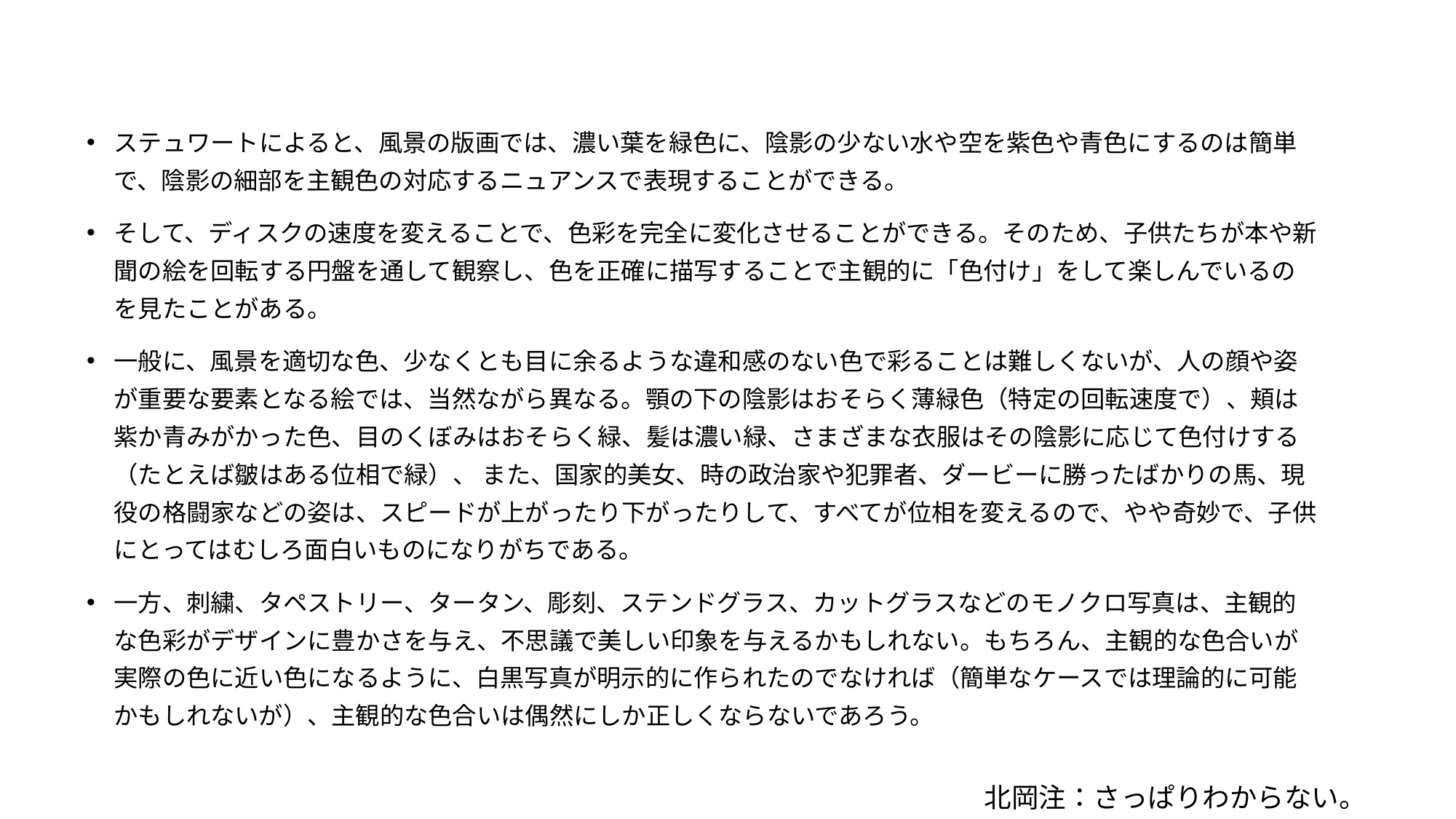

ステュワートによると、風景の版画では、濃い葉を緑色に、陰影の少ない水や空を紫色や青色にするのは簡単で、陰影の細部を主観色の対応するニュアンスで表現することができる。
そして、ディスクの速度を変えることで、色彩を完全に変化させることができる。そのため、子供たちが本や新聞の絵を回転する円盤を通して観察し、色を正確に描写することで主観的に「色付け」をして楽しんでいるのを見たことがある。
一般に、風景を適切な色、少なくとも目に余るような違和感のない色で彩ることは難しくないが、人の顔や姿が重要な要素となる絵では、当然ながら異なる。顎の下の陰影はおそらく薄緑色（特定の回転速度で）、頬は紫か青みがかった色、目のくぼみはおそらく緑、髪は濃い緑、さまざまな衣服はその陰影に応じて色付けする（たとえば皺はある位相で緑）、 また、国家的美女、時の政治家や犯罪者、ダービーに勝ったばかりの馬、現役の格闘家などの姿は、スピードが上がったり下がったりして、すべてが位相を変えるので、やや奇妙で、子供にとってはむしろ面白いものになりがちである。
一方、刺繍、タペストリー、タータン、彫刻、ステンドグラス、カットグラスなどのモノクロ写真は、主観的な色彩がデザインに豊かさを与え、不思議で美しい印象を与えるかもしれない。もちろん、主観的な色合いが実際の色に近い色になるように、白黒写真が明示的に作られたのでなければ（簡単なケースでは理論的に可能かもしれないが）、主観的な色合いは偶然にしか正しくならないであろう。
北岡注：さっぱりわからない。